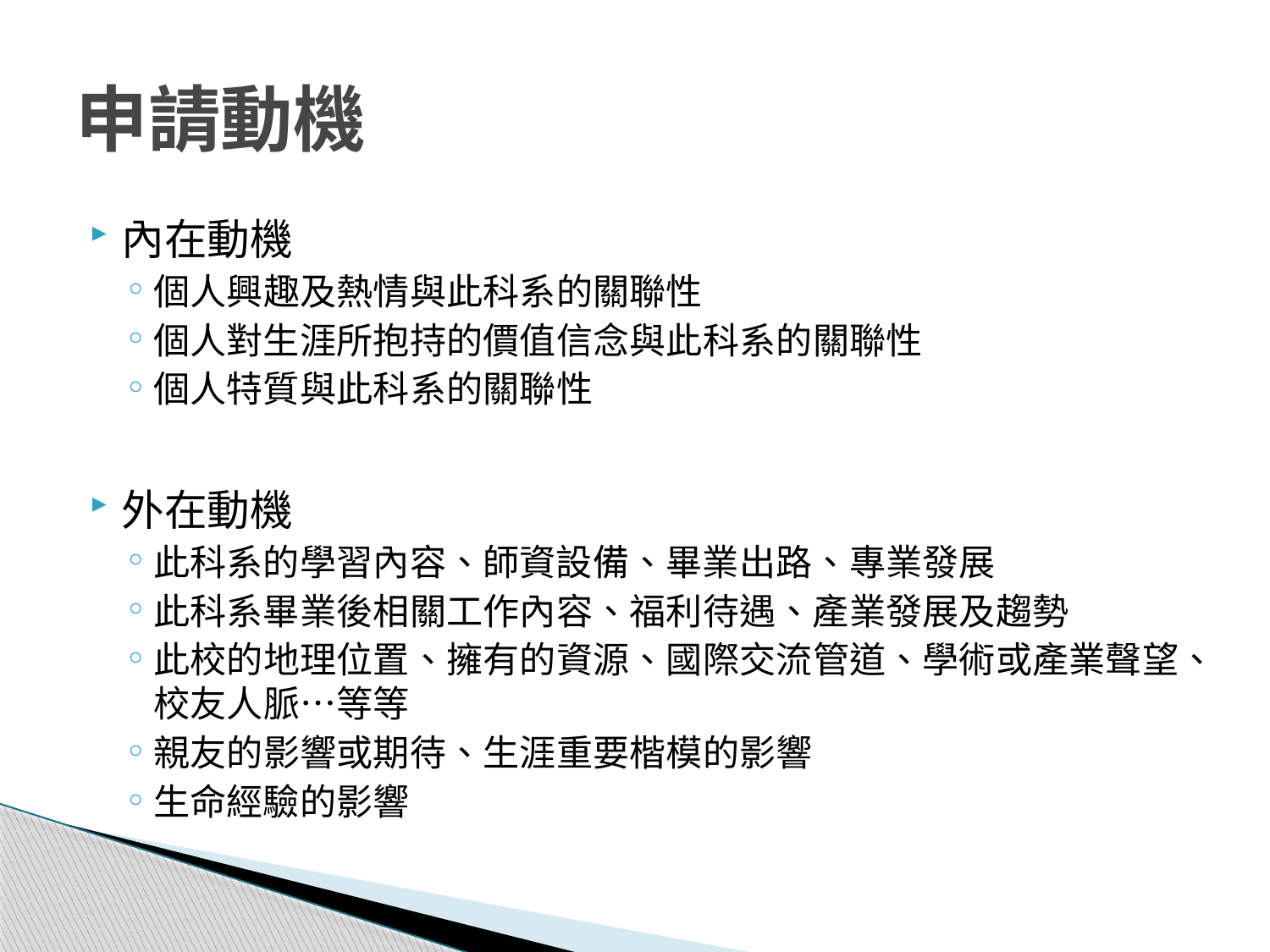

# 申請動機
內在動機
個人興趣及熱情與此科系的關聯性
個人對生涯所抱持的價值信念與此科系的關聯性
個人特質與此科系的關聯性

外在動機
此科系的學習內容、師資設備、畢業出路、專業發展
此科系畢業後相關工作內容、福利待遇、產業發展及趨勢
此校的地理位置、擁有的資源、國際交流管道、學術或產業聲望、校友人脈…等等
親友的影響或期待、生涯重要楷模的影響
生命經驗的影響